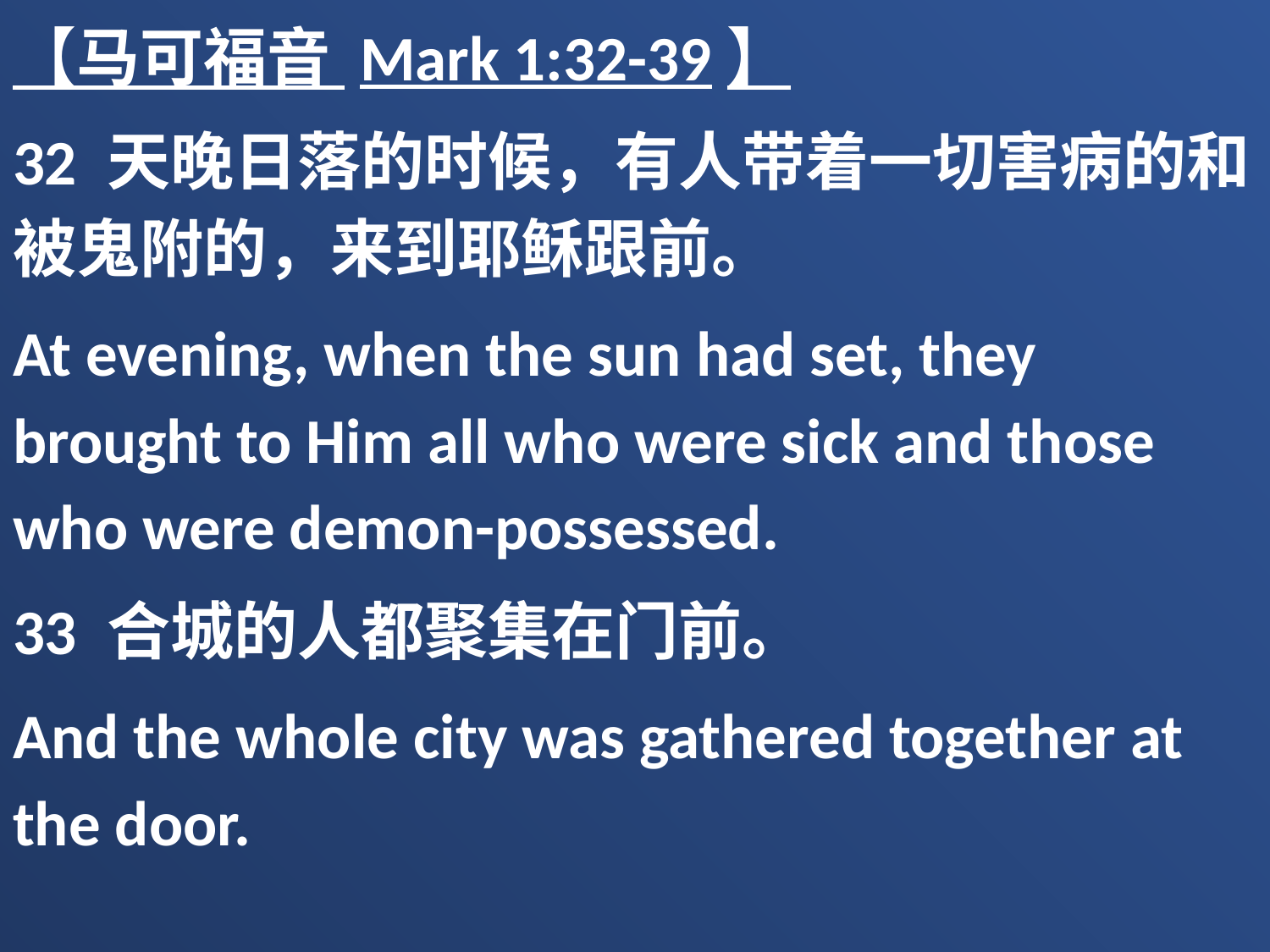

【马可福音 Mark 1:32-39】
32 天晚日落的时候，有人带着一切害病的和被鬼附的，来到耶稣跟前。
At evening, when the sun had set, they brought to Him all who were sick and those who were demon-possessed.
33 合城的人都聚集在门前。
And the whole city was gathered together at the door.